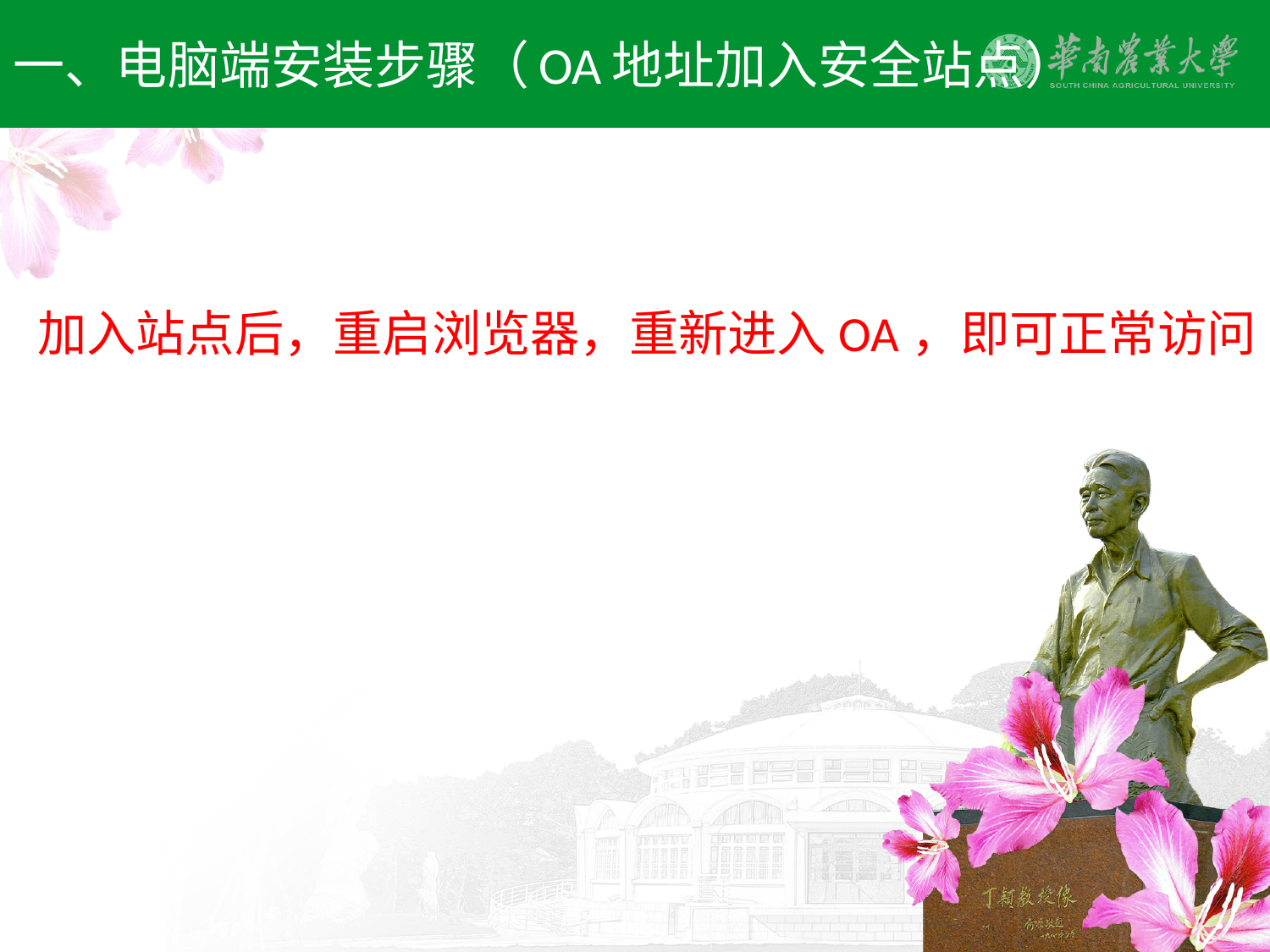

一、电脑端安装步骤（OA地址加入安全站点）
加入站点后，重启浏览器，重新进入OA，即可正常访问.
#